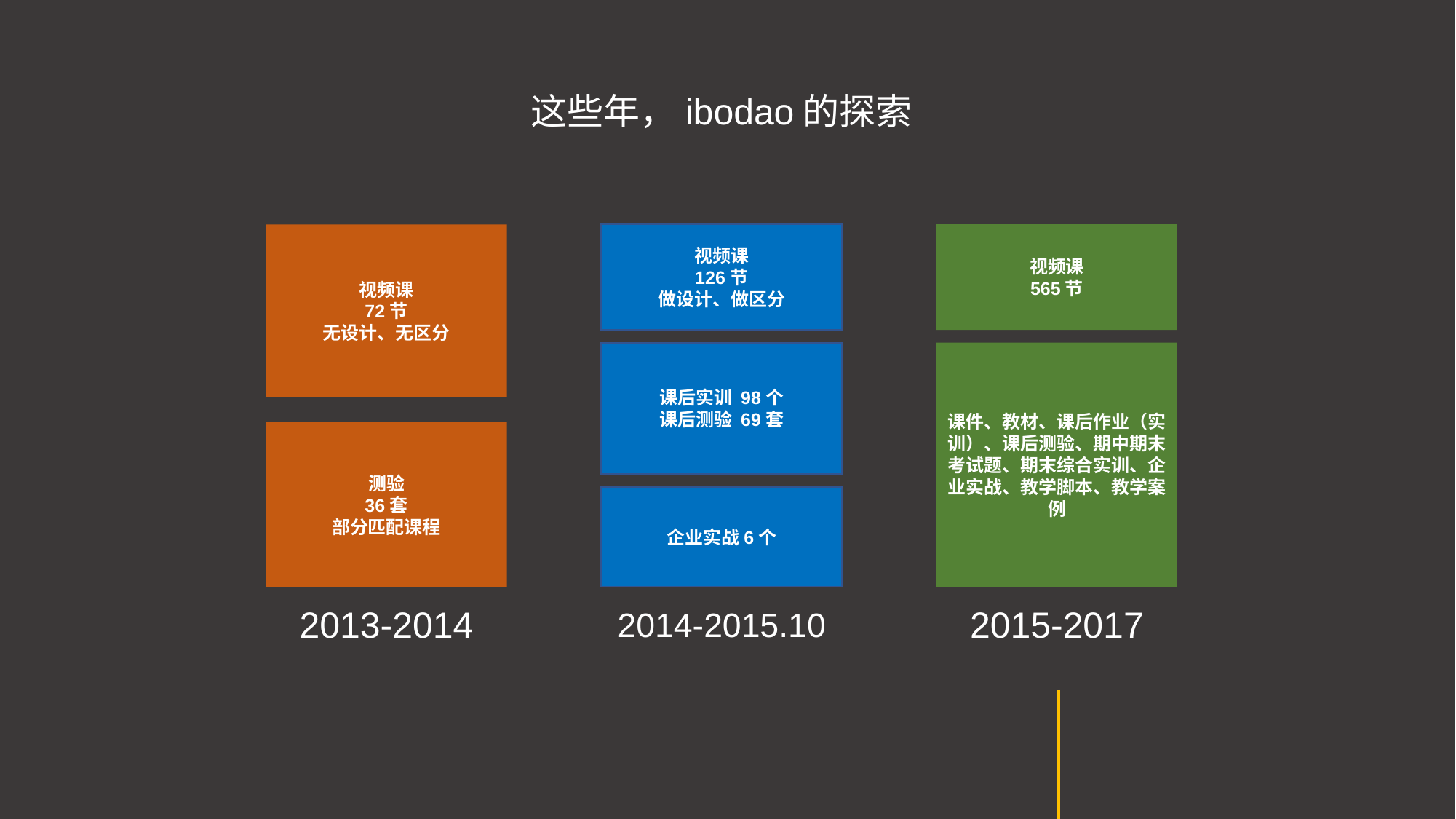

# 这些年，ibodao的探索
视频课
72节
无设计、无区分
视频课
126节
做设计、做区分
视频课
565节
课后实训 98个
课后测验 69套
课件、教材、课后作业（实训）、课后测验、期中期末考试题、期末综合实训、企业实战、教学脚本、教学案例
测验
36套
部分匹配课程
企业实战6个
2013-2014
2014-2015.10
2015-2017